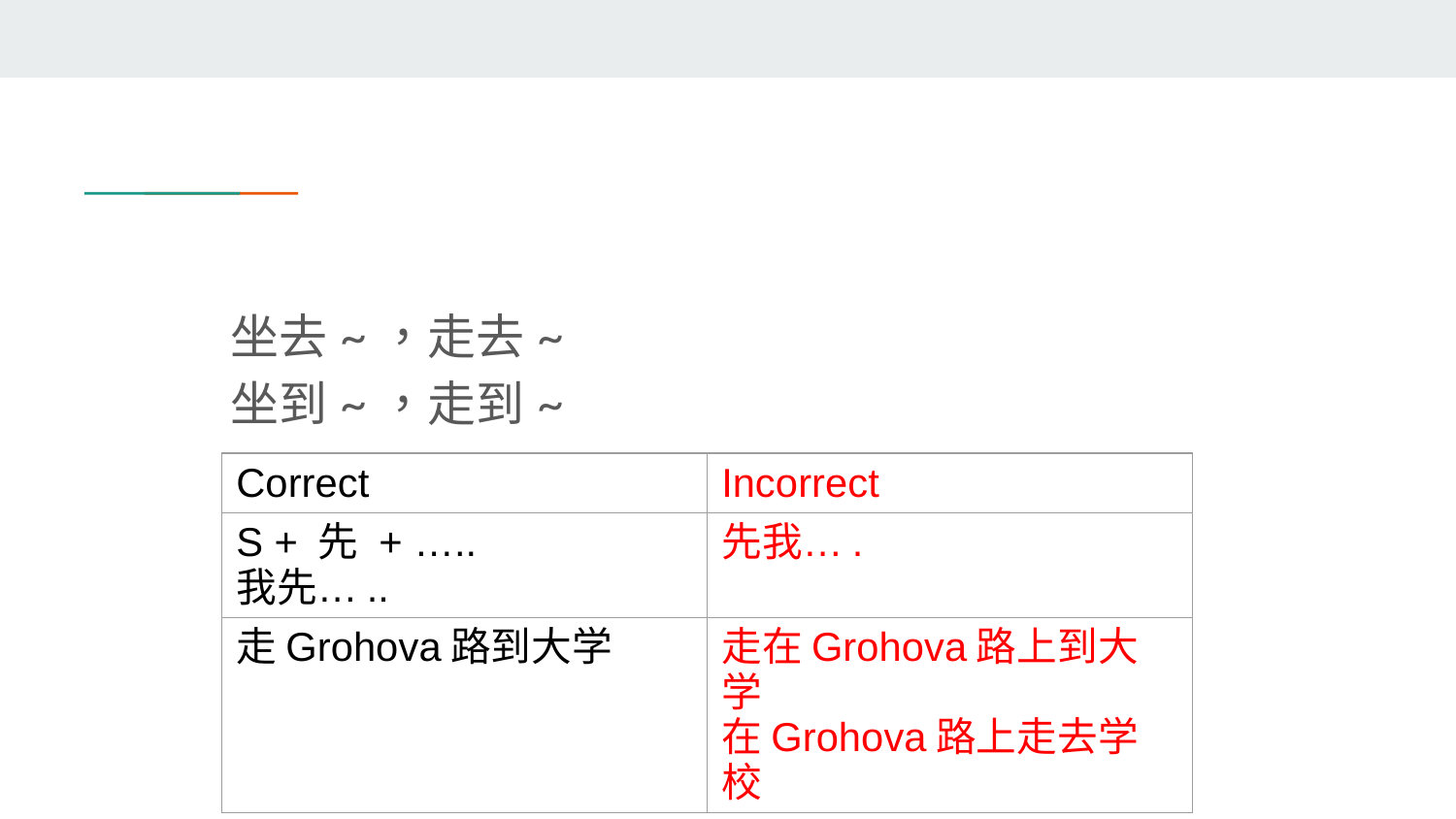

#
坐去~，走去~
坐到~，走到~
| Correct | Incorrect |
| --- | --- |
| S + 先 + ….. 我先….. | 先我…. |
| 走Grohova路到大学 | 走在Grohova路上到大学 在Grohova路上走去学校 |